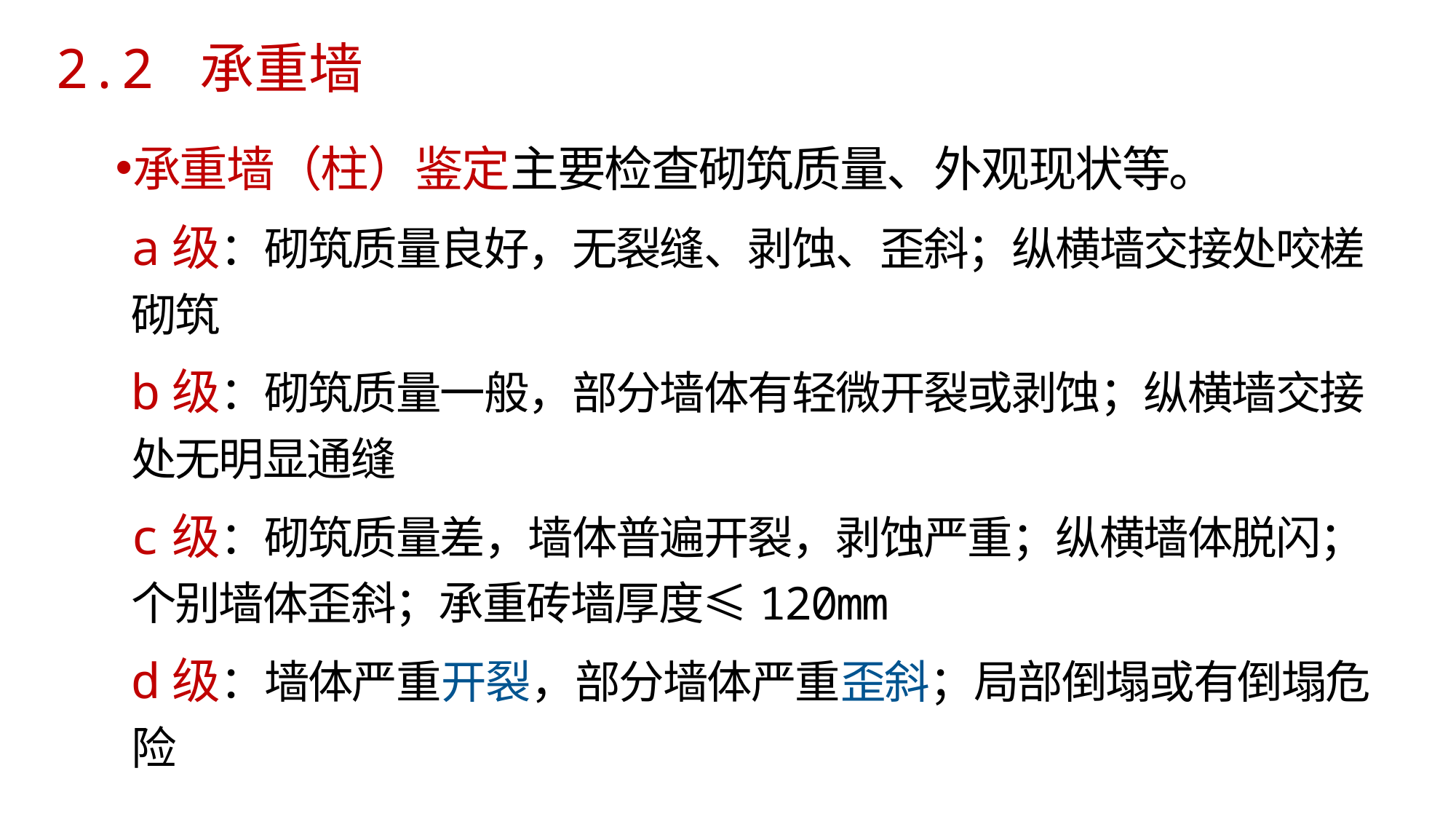

# 2.2 承重墙
承重墙（柱）鉴定主要检查砌筑质量、外观现状等。
a级：砌筑质量良好，无裂缝、剥蚀、歪斜；纵横墙交接处咬槎砌筑
b级：砌筑质量一般，部分墙体有轻微开裂或剥蚀；纵横墙交接处无明显通缝
c级：砌筑质量差，墙体普遍开裂，剥蚀严重；纵横墙体脱闪；个别墙体歪斜；承重砖墙厚度≤120mm
d级：墙体严重开裂，部分墙体严重歪斜；局部倒塌或有倒塌危险
18